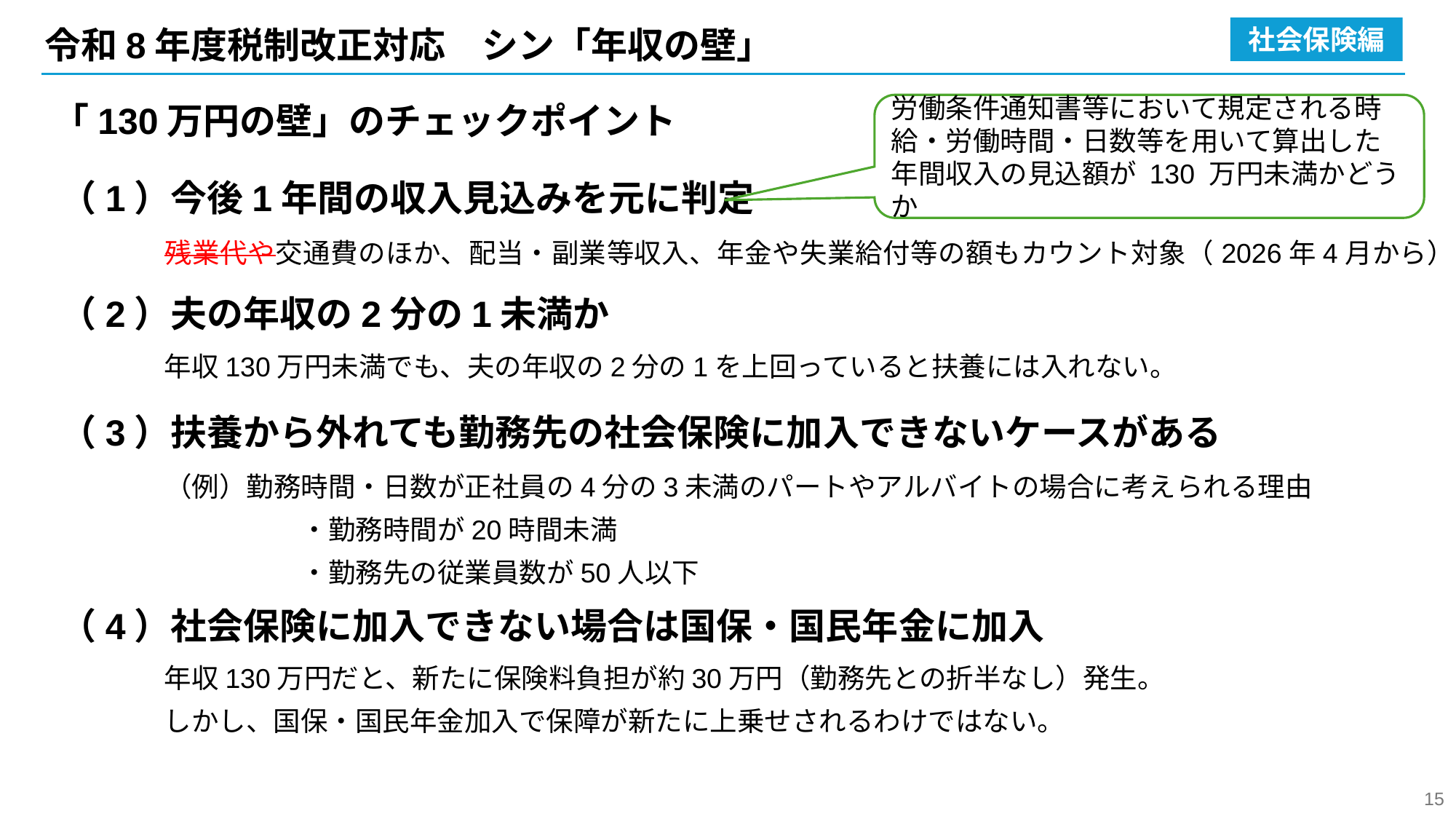

社会保険編
# 令和8年度税制改正対応　シン「年収の壁」
労働条件通知書等において規定される時給・労働時間・日数等を用いて算出した年間収入の見込額が 130 万円未満かどうか
「130万円の壁」のチェックポイント
（1）今後1年間の収入見込みを元に判定
残業代や交通費のほか、配当・副業等収入、年金や失業給付等の額もカウント対象（2026年4月から）。
（2）夫の年収の2分の1未満か
年収130万円未満でも、夫の年収の2分の1を上回っていると扶養には入れない。
（3）扶養から外れても勤務先の社会保険に加入できないケースがある
（例）勤務時間・日数が正社員の4分の3未満のパートやアルバイトの場合に考えられる理由
　　　　　・勤務時間が20時間未満
　　　　　・勤務先の従業員数が50人以下
（4）社会保険に加入できない場合は国保・国民年金に加入
年収130万円だと、新たに保険料負担が約30万円（勤務先との折半なし）発生。
しかし、国保・国民年金加入で保障が新たに上乗せされるわけではない。
15